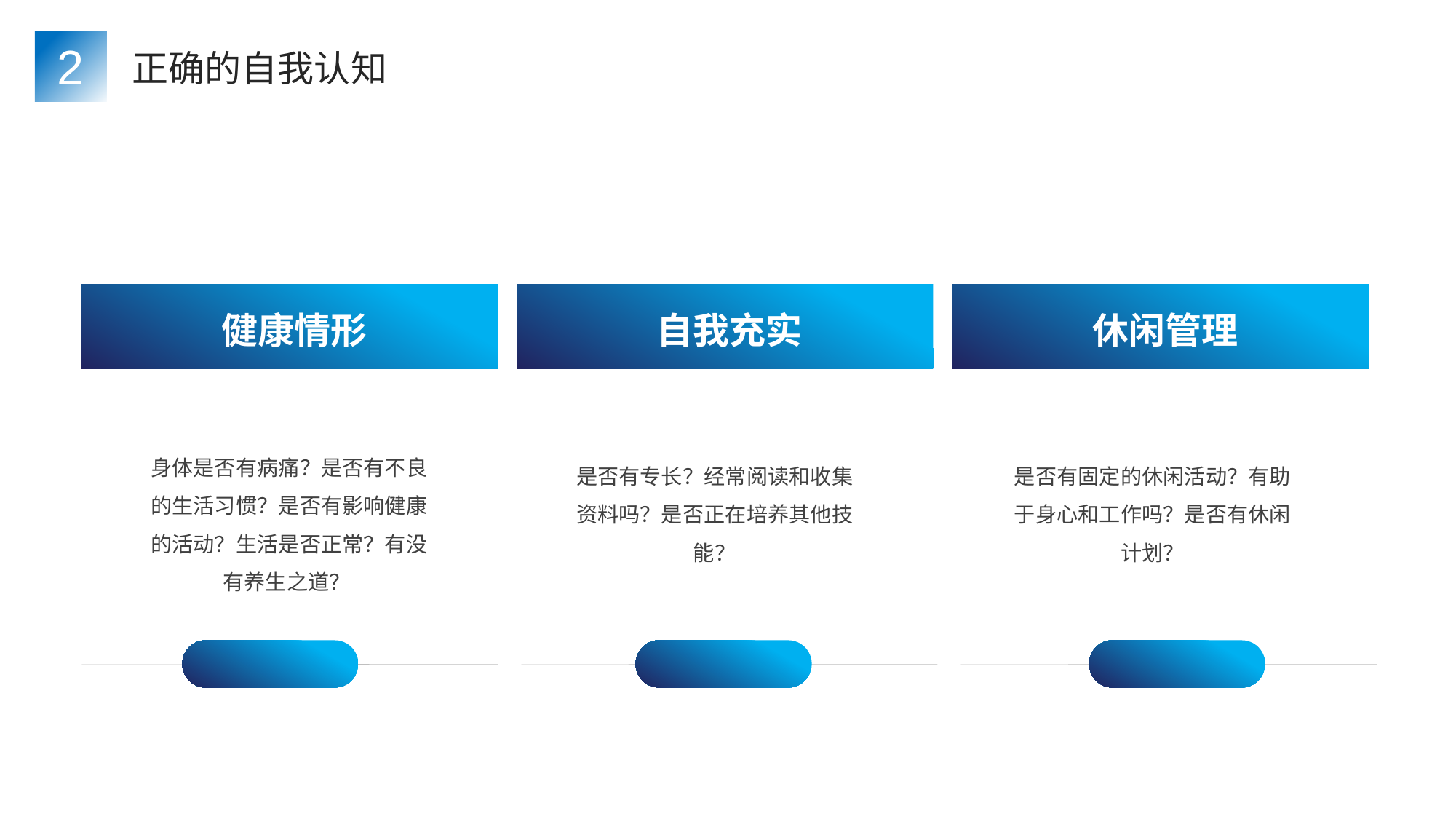

2
正确的自我认知

健康情形

自我充实

休闲管理
身体是否有病痛？是否有不良的生活习惯？是否有影响健康的活动？生活是否正常？有没有养生之道？
是否有专长？经常阅读和收集资料吗？是否正在培养其他技能？
是否有固定的休闲活动？有助于身心和工作吗？是否有休闲计划？